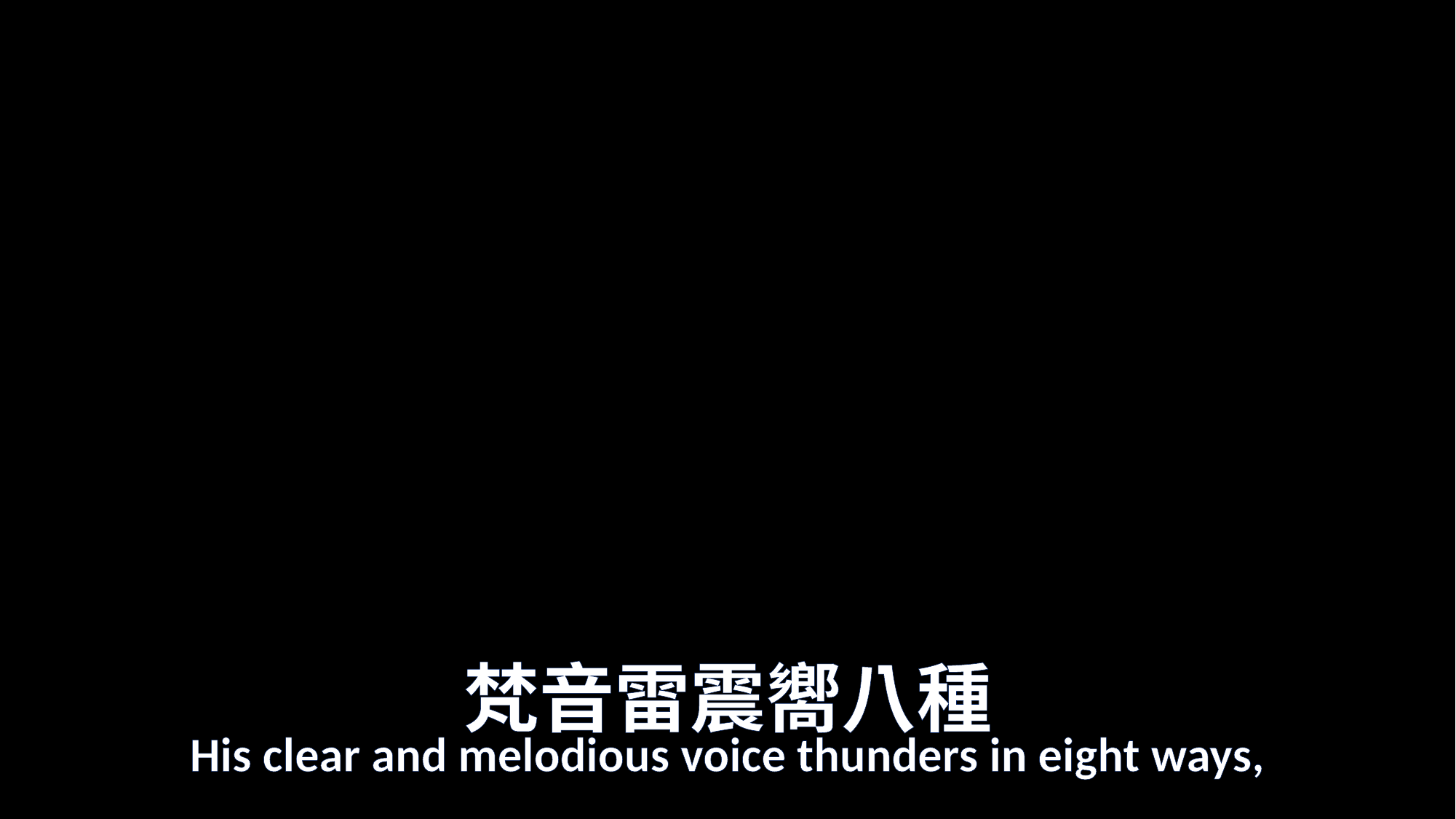

# 梵音雷震嚮八種
His clear and melodious voice thunders in eight ways,